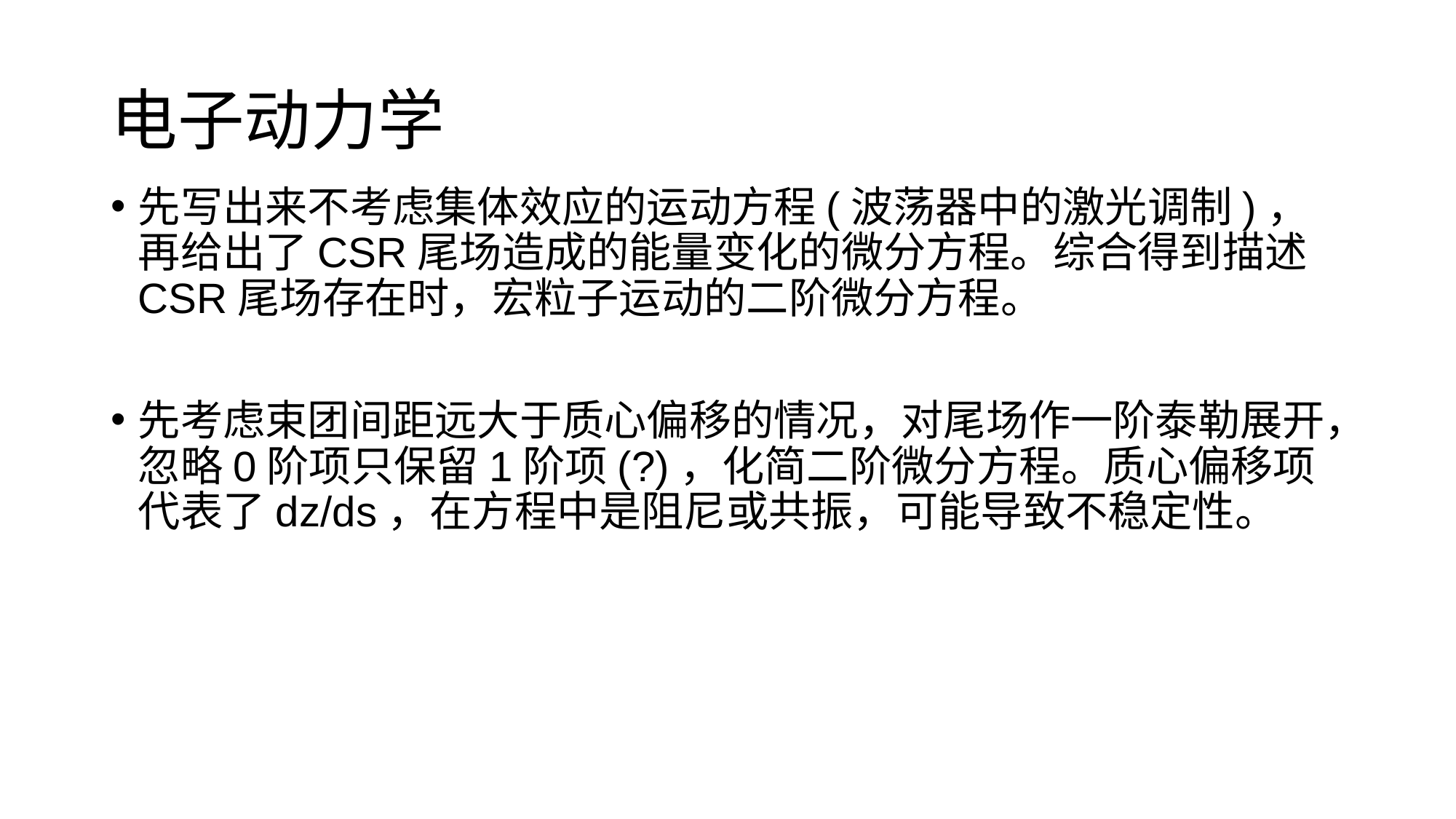

# 电子动力学
先写出来不考虑集体效应的运动方程(波荡器中的激光调制)，再给出了CSR尾场造成的能量变化的微分方程。综合得到描述CSR尾场存在时，宏粒子运动的二阶微分方程。

先考虑束团间距远大于质心偏移的情况，对尾场作一阶泰勒展开，忽略0阶项只保留1阶项(?)，化简二阶微分方程。质心偏移项代表了dz/ds，在方程中是阻尼或共振，可能导致不稳定性。